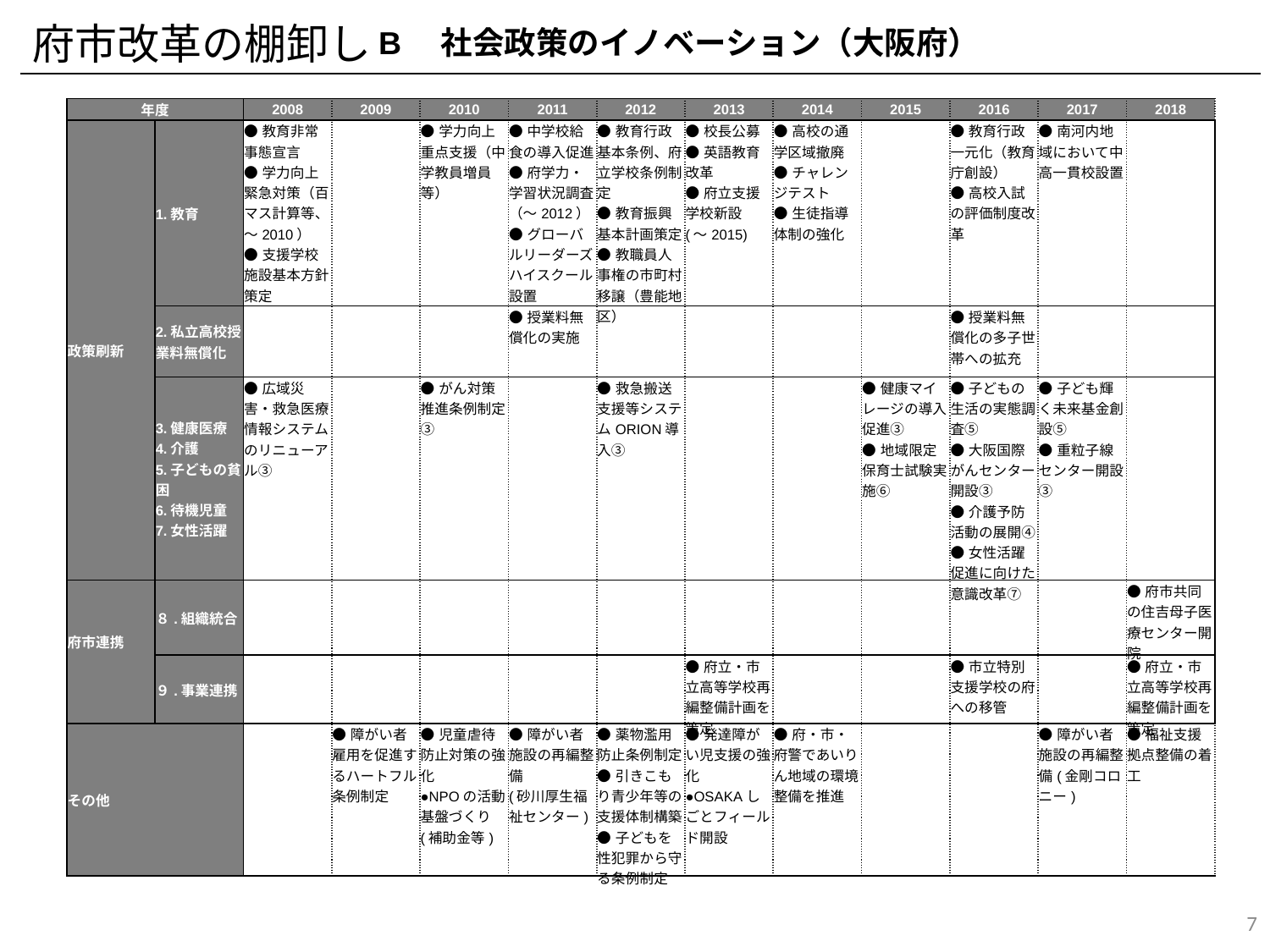

府市改革の棚卸し
B　社会政策のイノベーション（大阪府）
| 年度 |  | 2008 | 2009 | 2010 | 2011 | 2012 | 2013 | 2014 | 2015 | 2016 | 2017 | 2018 |
| --- | --- | --- | --- | --- | --- | --- | --- | --- | --- | --- | --- | --- |
| 政策刷新 | 1.教育 | ●教育非常事態宣言 ●学力向上緊急対策（百マス計算等、～2010） ●支援学校施設基本方針策定 |  | ●学力向上重点支援（中学教員増員等） | ●中学校給食の導入促進 ●府学力・学習状況調査（～2012） ●グローバルリーダーズハイスクール設置 | ●教育行政基本条例、府立学校条例制定 ●教育振興基本計画策定 ●教職員人事権の市町村移譲（豊能地区） | ●校長公募 ●英語教育改革 ●府立支援学校新設 (～2015) | ●高校の通学区域撤廃 ●チャレンジテスト ●生徒指導体制の強化 |  | ●教育行政一元化（教育庁創設） ●高校入試の評価制度改革 | ●南河内地域において中高一貫校設置 |  |
|  | 2.私立高校授業料無償化 |  |  |  | ●授業料無償化の実施 |  |  |  |  | ●授業料無償化の多子世帯への拡充 |  |  |
|  | 3.健康医療 4.介護 5.子どもの貧困 6.待機児童 7.女性活躍 | ●広域災害・救急医療情報システムのリニューアル③ |  | ●がん対策推進条例制定③ |  | ●救急搬送支援等システムORION導入③ |  |  | ●健康マイレージの導入促進③ ●地域限定保育士試験実施⑥ | ●子どもの生活の実態調査⑤ ●大阪国際がんセンター開設③ ●介護予防活動の展開④ ●女性活躍促進に向けた意識改革⑦ | ●子ども輝く未来基金創設⑤ ●重粒子線センター開設③ |  |
| 府市連携 | ８.組織統合 |  |  |  |  |  |  |  |  |  |  | ●府市共同の住吉母子医療センター開院 |
|  | ９.事業連携 |  |  |  |  |  | ●府立・市立高等学校再編整備計画を策定 |  |  | ●市立特別支援学校の府への移管 |  | ●府立・市立高等学校再編整備計画を策定 |
| その他 |  |  | ●障がい者雇用を促進するハートフル条例制定 | ●児童虐待防止対策の強化 ●NPOの活動基盤づくり (補助金等) | ●障がい者施設の再編整備 (砂川厚生福祉センター) | ●薬物濫用防止条例制定 ●引きこもり青少年等の支援体制構築 ●子どもを性犯罪から守る条例制定 | ●発達障がい児支援の強化 ●OSAKAしごとフィールド開設 | ●府・市・府警であいりん地域の環境整備を推進 |  |  | ●障がい者施設の再編整備(金剛コロニー) | ●福祉支援拠点整備の着工 |
7